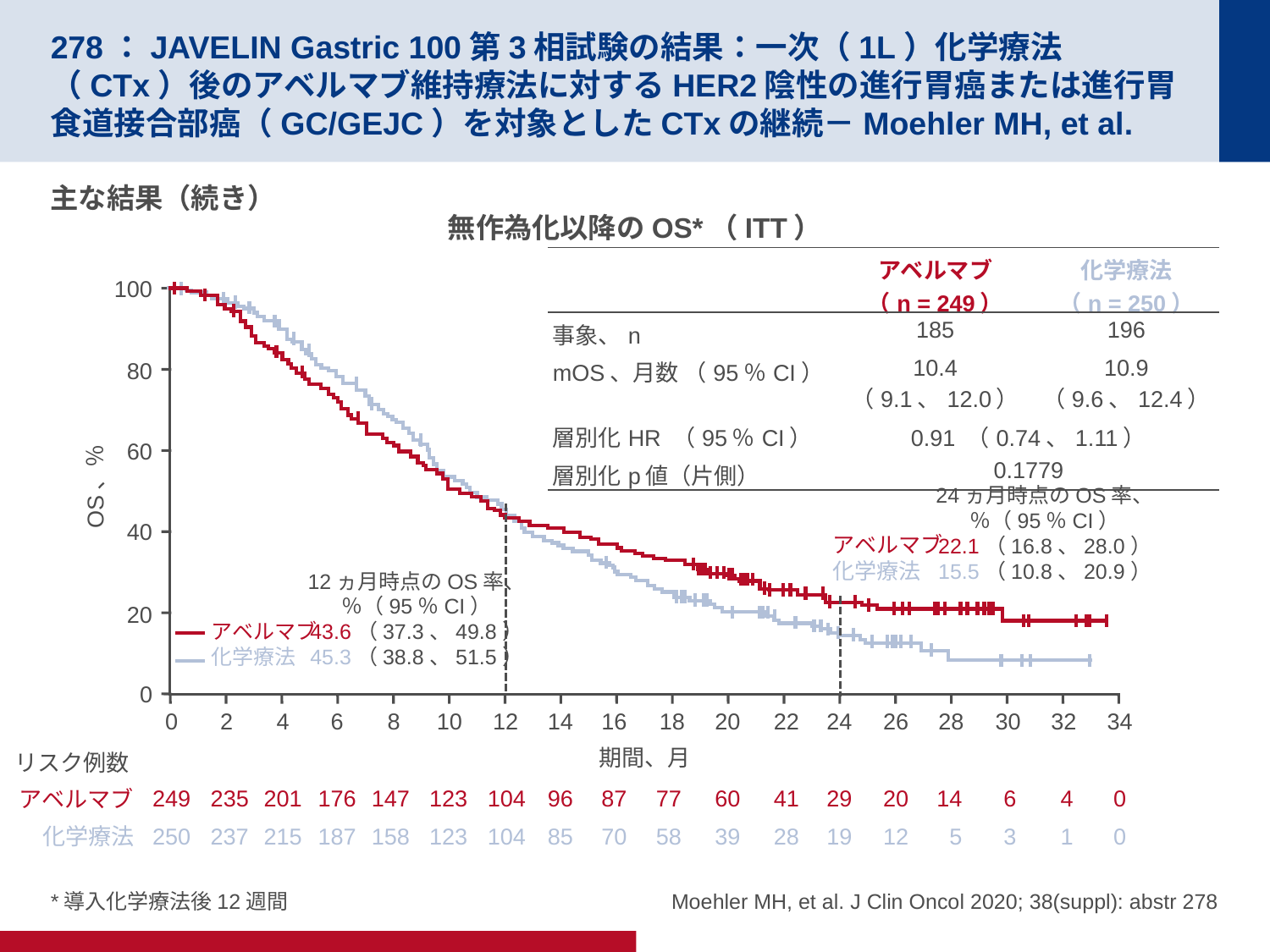

# 278：JAVELIN Gastric 100第3相試験の結果：一次（1L）化学療法（CTx）後のアベルマブ維持療法に対するHER2陰性の進行胃癌または進行胃食道接合部癌（GC/GEJC）を対象としたCTxの継続－Moehler MH, et al.
主な結果（続き）
無作為化以降のOS*（ITT）
|  | アベルマブ （n = 249） | 化学療法 （n = 250） |
| --- | --- | --- |
| 事象、n | 185 | 196 |
| mOS、月数 （95％CI） | 10.4 （9.1、12.0） | 10.9 （9.6、12.4） |
| 層別化HR （95％CI） | 0.91 （0.74、1.11） |  |
| 層別化p値（片側） | 0.1779 |  |
100

80

60

OS、％
24ヵ月時点のOS率、
％（95％CI）
22.1（16.8、28.0）
15.5（10.8、20.9）
40
アベルマブ
化学療法

12ヵ月時点のOS率、
％（95％CI）
43.6（37.3、49.8）
45.3（38.8、51.5）
20
アベルマブ
化学療法

0

0
2
4
6
8
10
12
14
16
18
20
22
24
26
28
30
32
34
期間、月
リスク例数
249
235
201
176
147
123
104
96
87
77
60
41
29
20
14
6
4
0
アベルマブ
化学療法
250
237
215
187
158
123
104
85
70
58
39
28
19
12
5
3
1
0
*導入化学療法後12週間
Moehler MH, et al. J Clin Oncol 2020; 38(suppl): abstr 278